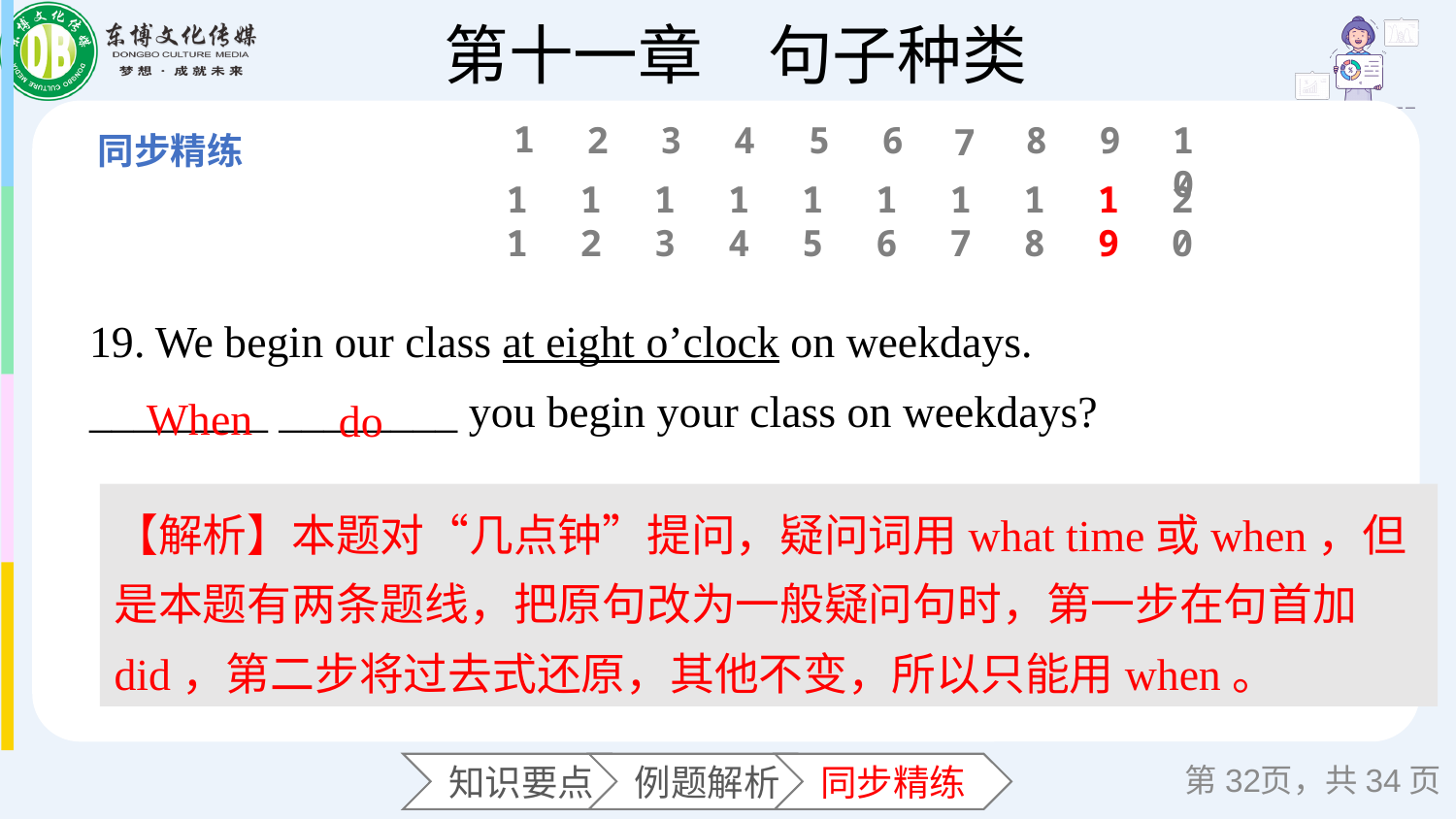

1
6
2
3
4
5
8
9
10
7
11
12
13
14
15
16
17
18
19
20

19. We begin our class at eight o’clock on weekdays.
________ ________ you begin your class on weekdays?
When
do
【解析】本题对“几点钟”提问，疑问词用what time或when，但是本题有两条题线，把原句改为一般疑问句时，第一步在句首加did，第二步将过去式还原，其他不变，所以只能用when。
第32页，共34页